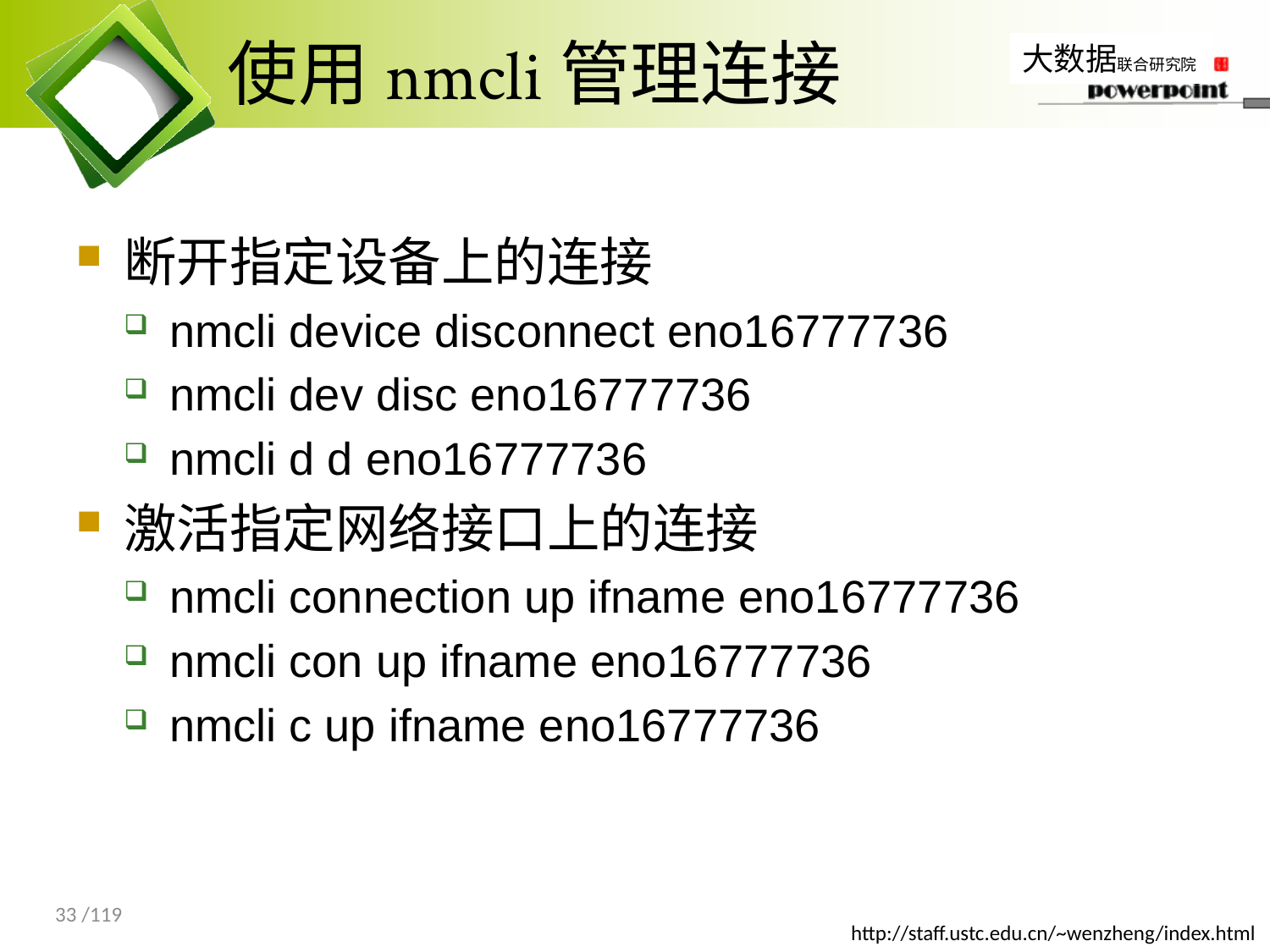

# 使用nmcli管理连接

断开指定设备上的连接
nmcli device disconnect eno16777736
nmcli dev disc eno16777736
nmcli d d eno16777736
激活指定网络接口上的连接
nmcli connection up ifname eno16777736
nmcli con up ifname eno16777736
nmcli c up ifname eno16777736
33